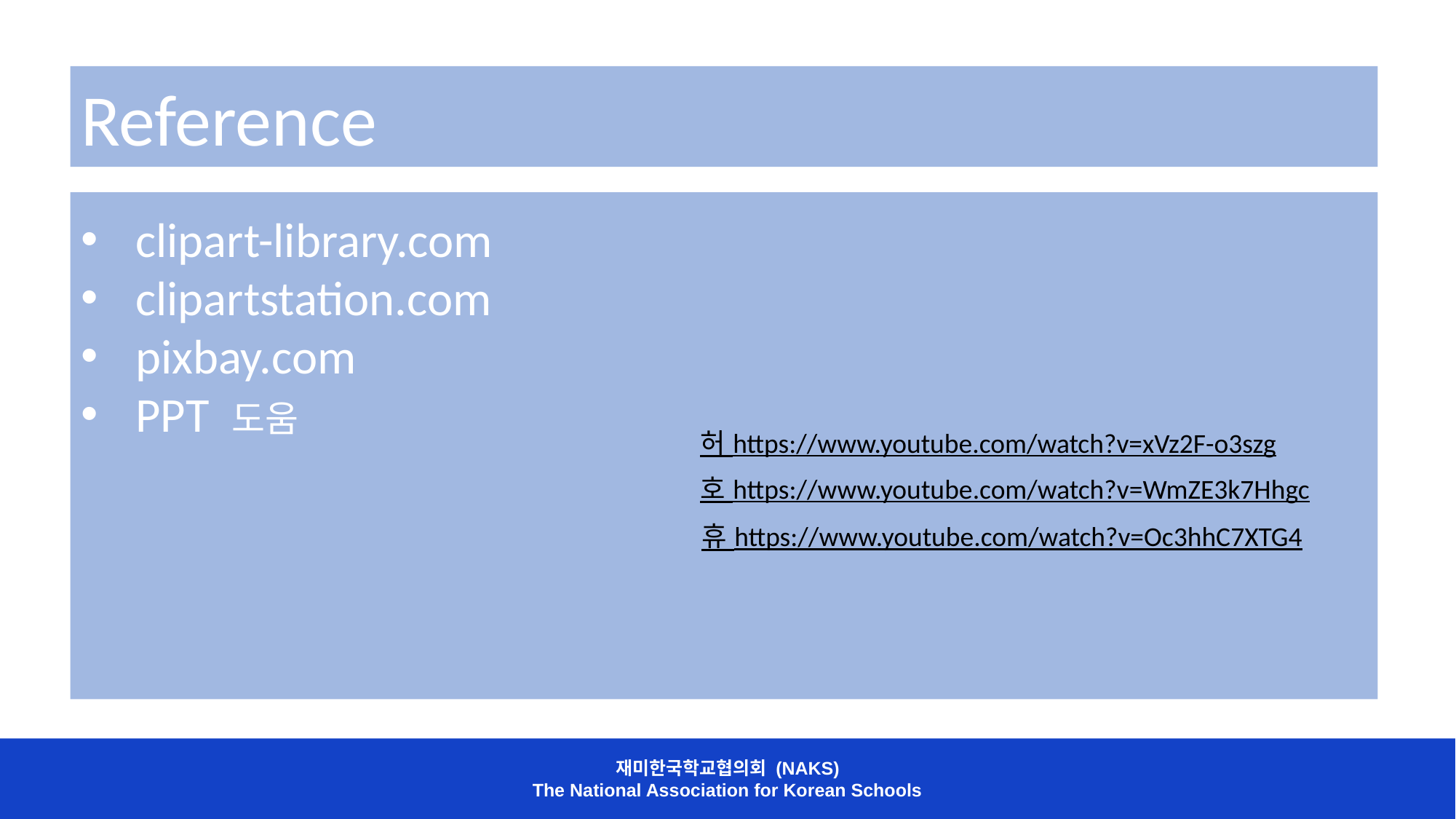

Reference

clipart-library.com
clipartstation.com
pixbay.com
PPT 도움

허 https://www.youtube.com/watch?v=xVz2F-o3szg
호 https://www.youtube.com/watch?v=WmZE3k7Hhgc
휴 https://www.youtube.com/watch?v=Oc3hhC7XTG4
재미한국학교협의회 (NAKS)
The National Association for Korean Schools